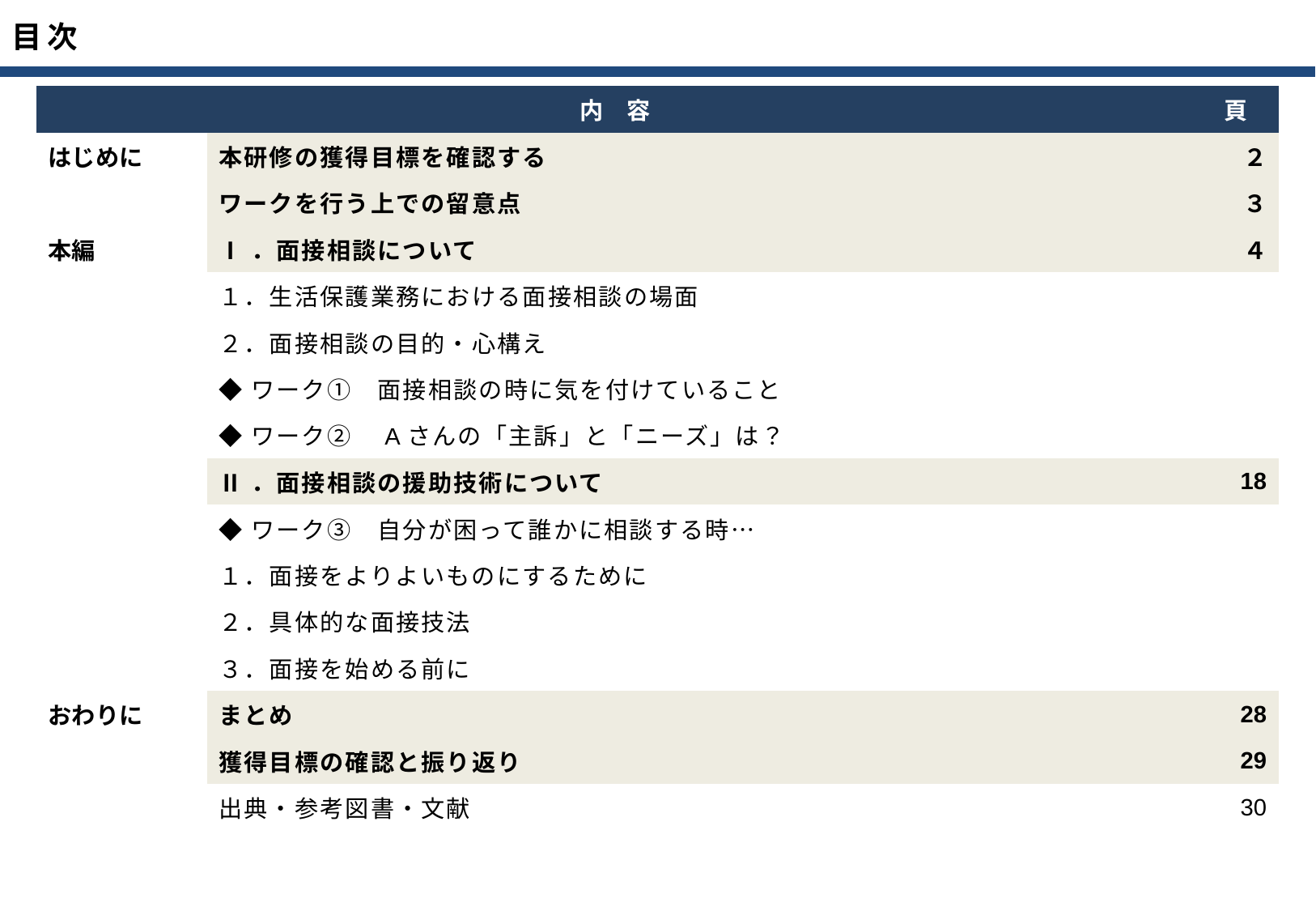

| 内　容 |  | 頁 |
| --- | --- | --- |
| はじめに | 本研修の獲得目標を確認する | ２ |
|  | ワークを行う上での留意点 | ３ |
| 本編 | Ⅰ．面接相談について | ４ |
|  | １．生活保護業務における面接相談の場面 |  |
|  | ２．面接相談の目的・心構え |  |
|  | ◆ワーク①　面接相談の時に気を付けていること |  |
|  | ◆ワーク②　Aさんの「主訴」と「ニーズ」は？ |  |
|  | Ⅱ．面接相談の援助技術について | 18 |
|  | ◆ワーク③　自分が困って誰かに相談する時… |  |
|  | １．面接をよりよいものにするために |  |
|  | ２．具体的な面接技法 |  |
|  | ３．面接を始める前に |  |
| おわりに | まとめ | 28 |
|  | 獲得目標の確認と振り返り | 29 |
|  | 出典・参考図書・文献 | 30 |